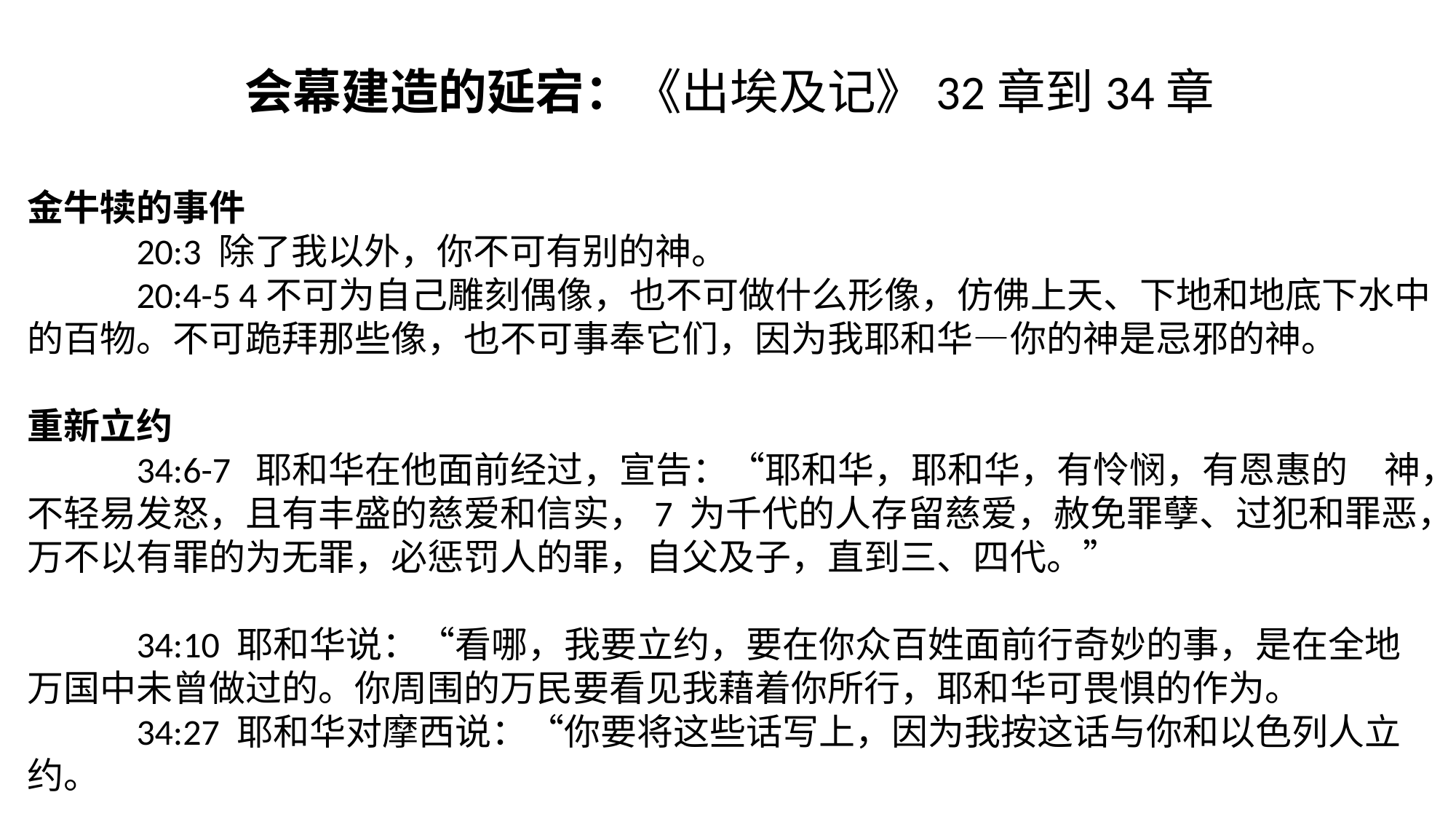

会幕建造的延宕：《出埃及记》32章到34章

金牛犊的事件
	20:3 除了我以外，你不可有别的神。
	20:4-5 4不可为自己雕刻偶像，也不可做什么形像，仿佛上天、下地和地底下水中的百物。不可跪拜那些像，也不可事奉它们，因为我耶和华—你的神是忌邪的神。

重新立约
	34:6-7  耶和华在他面前经过，宣告：“耶和华，耶和华，有怜悯，有恩惠的　神，不轻易发怒，且有丰盛的慈爱和信实，7 为千代的人存留慈爱，赦免罪孽、过犯和罪恶，万不以有罪的为无罪，必惩罚人的罪，自父及子，直到三、四代。”

	34:10 耶和华说：“看哪，我要立约，要在你众百姓面前行奇妙的事，是在全地万国中未曾做过的。你周围的万民要看见我藉着你所行，耶和华可畏惧的作为。
	34:27 耶和华对摩西说：“你要将这些话写上，因为我按这话与你和以色列人立约。